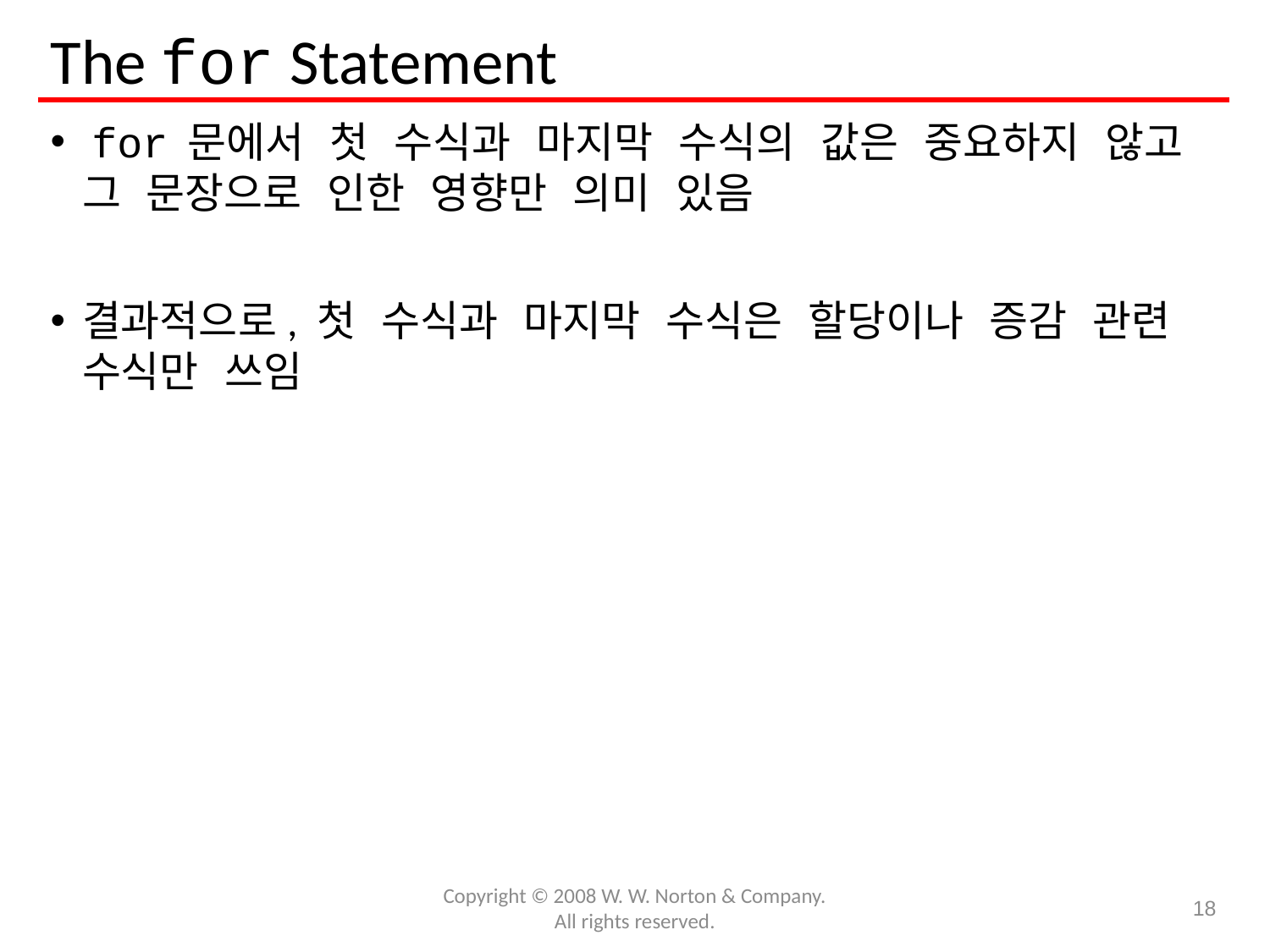

# The for Statement
 for 문에서 첫 수식과 마지막 수식의 값은 중요하지 않고 그 문장으로 인한 영향만 의미 있음

결과적으로, 첫 수식과 마지막 수식은 할당이나 증감 관련 수식만 쓰임

Copyright © 2008 W. W. Norton & Company.
All rights reserved.
18